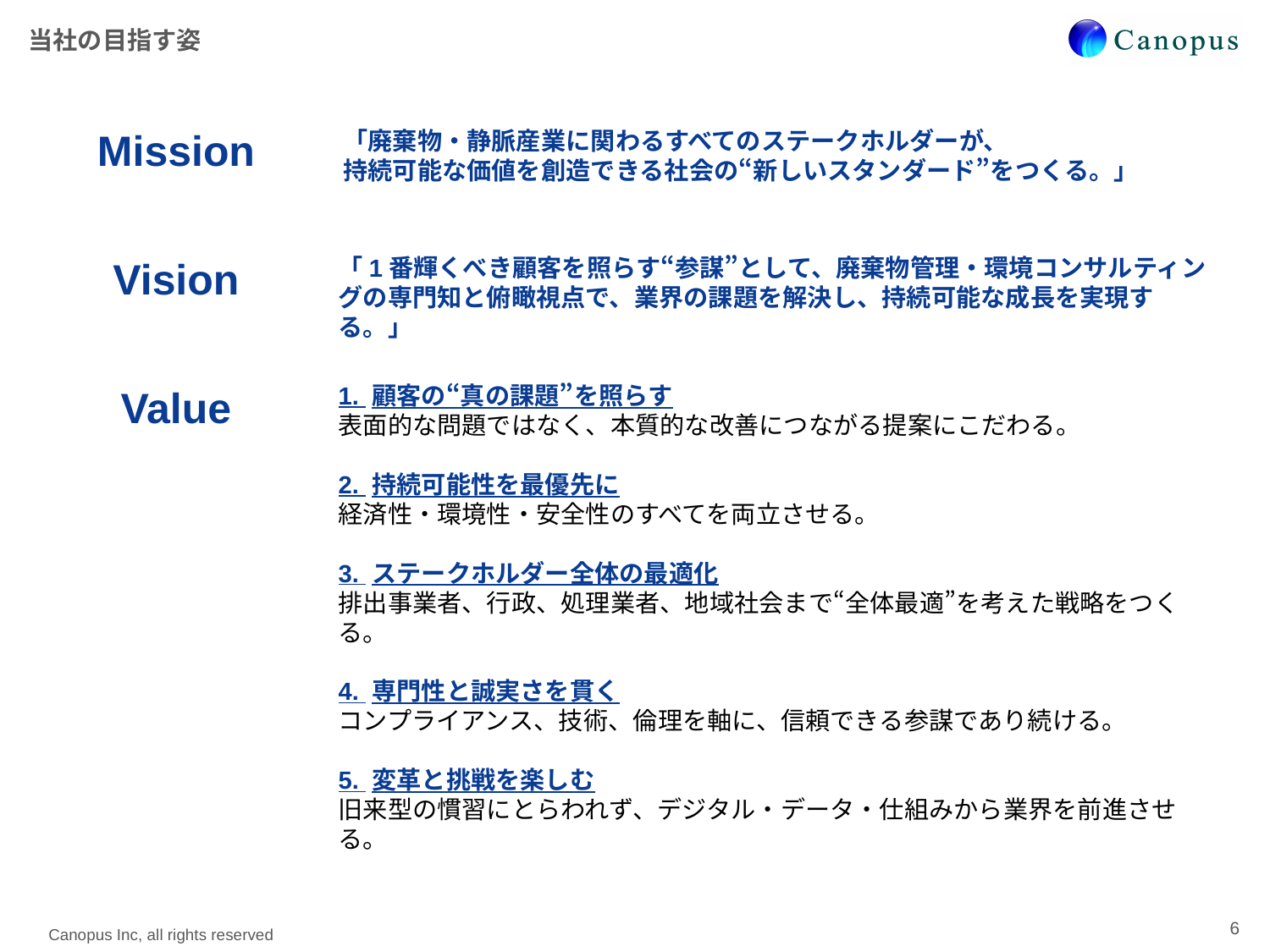

当社の目指す姿
Mission
「廃棄物・静脈産業に関わるすべてのステークホルダーが、
持続可能な価値を創造できる社会の“新しいスタンダード”をつくる。」
Vision
「1番輝くべき顧客を照らす“参謀”として、廃棄物管理・環境コンサルティングの専門知と俯瞰視点で、業界の課題を解決し、持続可能な成長を実現する。」
1. 顧客の“真の課題”を照らす
表面的な問題ではなく、本質的な改善につながる提案にこだわる。

2. 持続可能性を最優先に
経済性・環境性・安全性のすべてを両立させる。

3. ステークホルダー全体の最適化
排出事業者、行政、処理業者、地域社会まで“全体最適”を考えた戦略をつくる。

4. 専門性と誠実さを貫く
コンプライアンス、技術、倫理を軸に、信頼できる参謀であり続ける。

5. 変革と挑戦を楽しむ
旧来型の慣習にとらわれず、デジタル・データ・仕組みから業界を前進させる。
Value
6